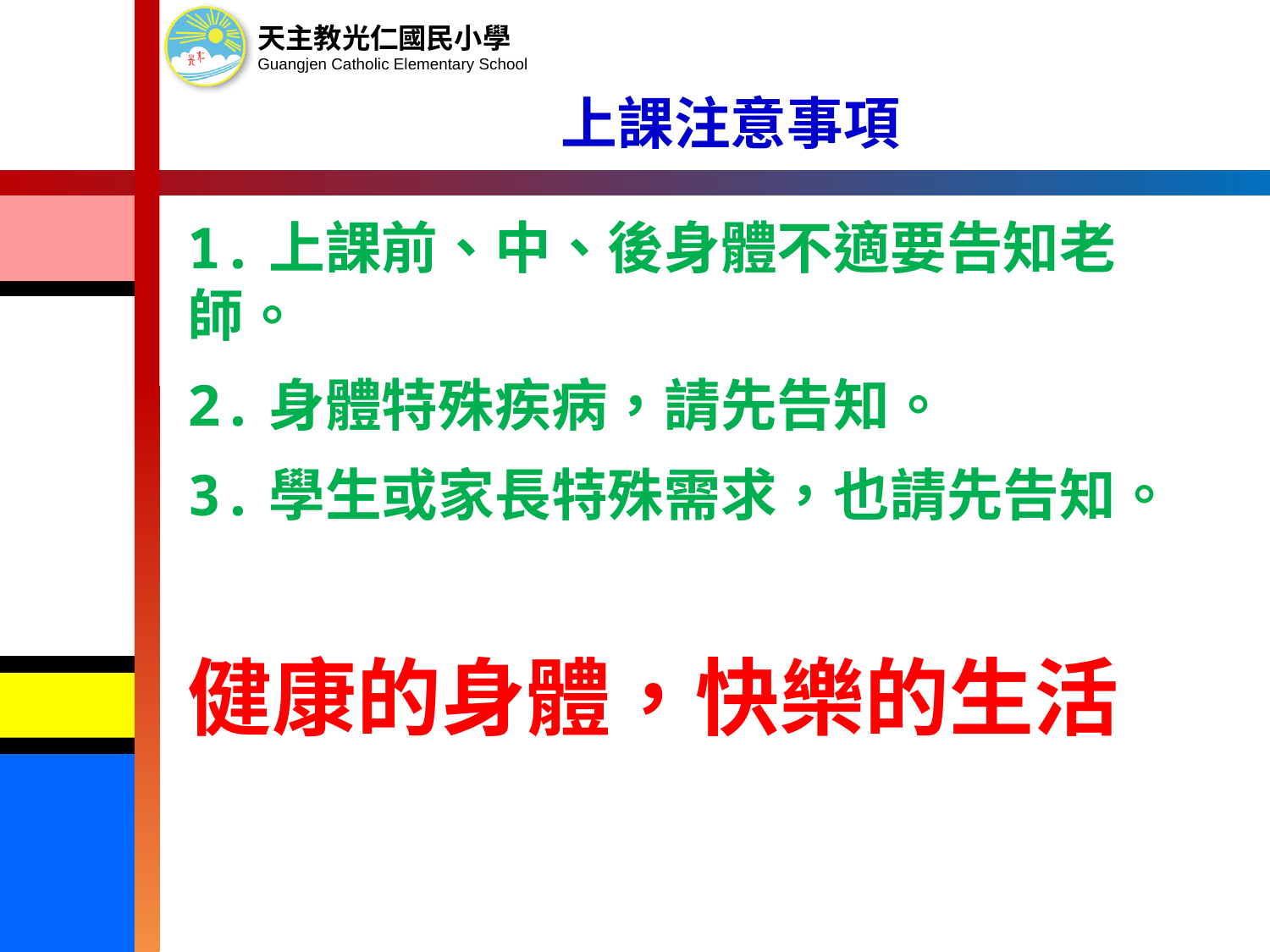

# 上課注意事項
1.上課前、中、後身體不適要告知老師。
2.身體特殊疾病，請先告知。
3.學生或家長特殊需求，也請先告知。

健康的身體，快樂的生活